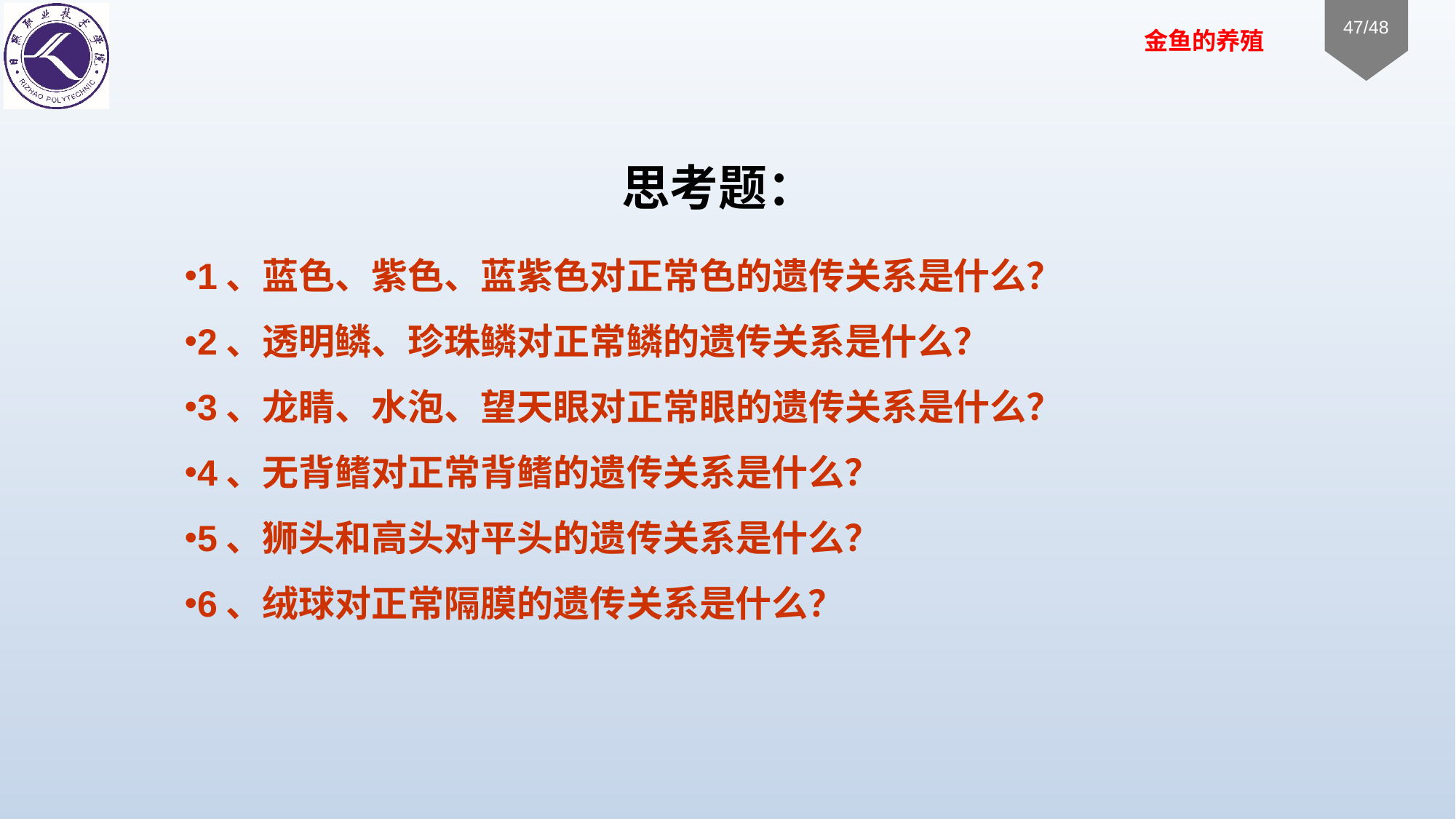

# 思考题：
1、蓝色、紫色、蓝紫色对正常色的遗传关系是什么？
2、透明鳞、珍珠鳞对正常鳞的遗传关系是什么？
3、龙睛、水泡、望天眼对正常眼的遗传关系是什么？
4、无背鳍对正常背鳍的遗传关系是什么？
5、狮头和高头对平头的遗传关系是什么？
6、绒球对正常隔膜的遗传关系是什么？